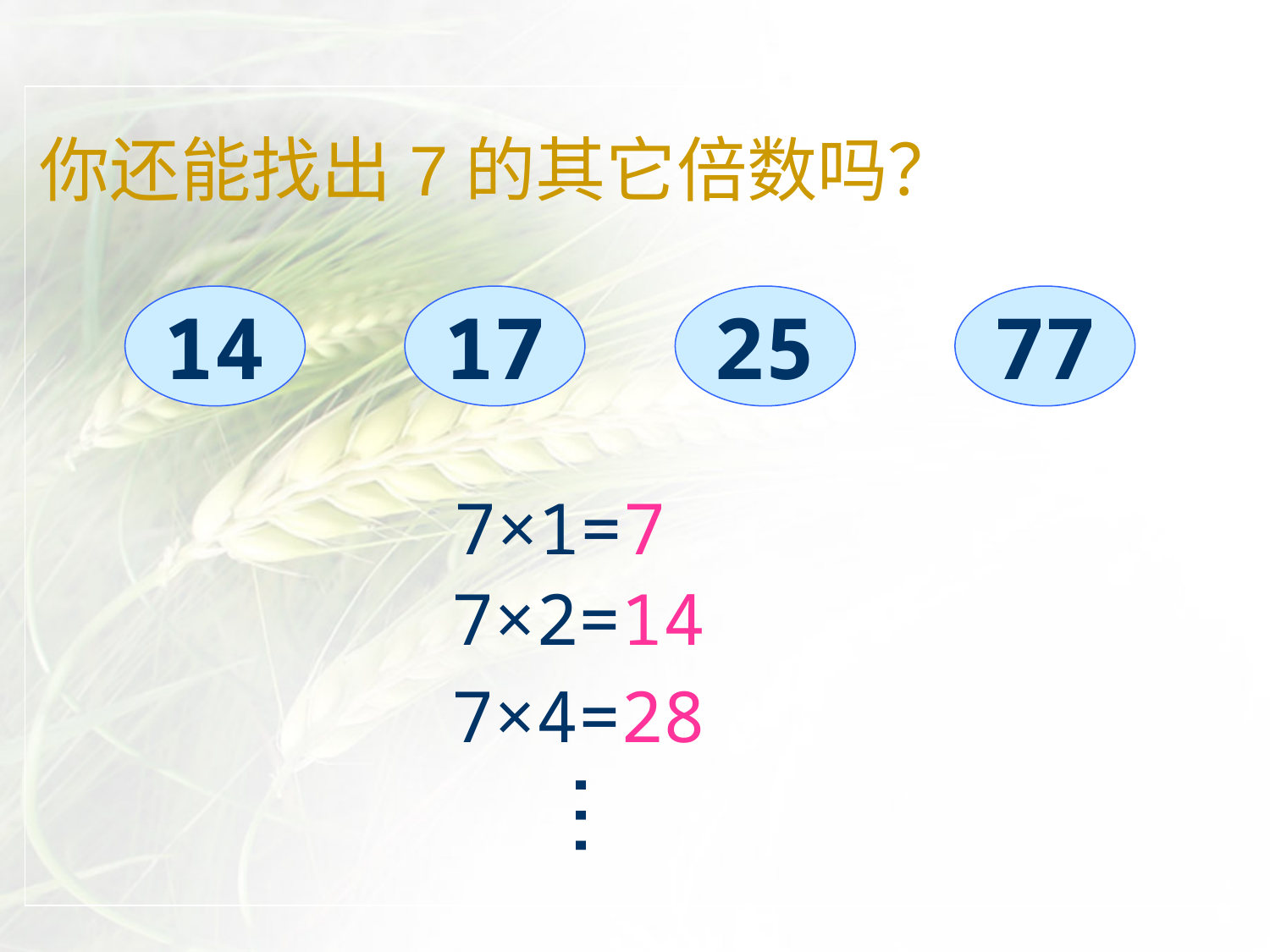

你还能找出7的其它倍数吗？
14
17
25
77
7×1=7
7×2=14
7×4=28
…